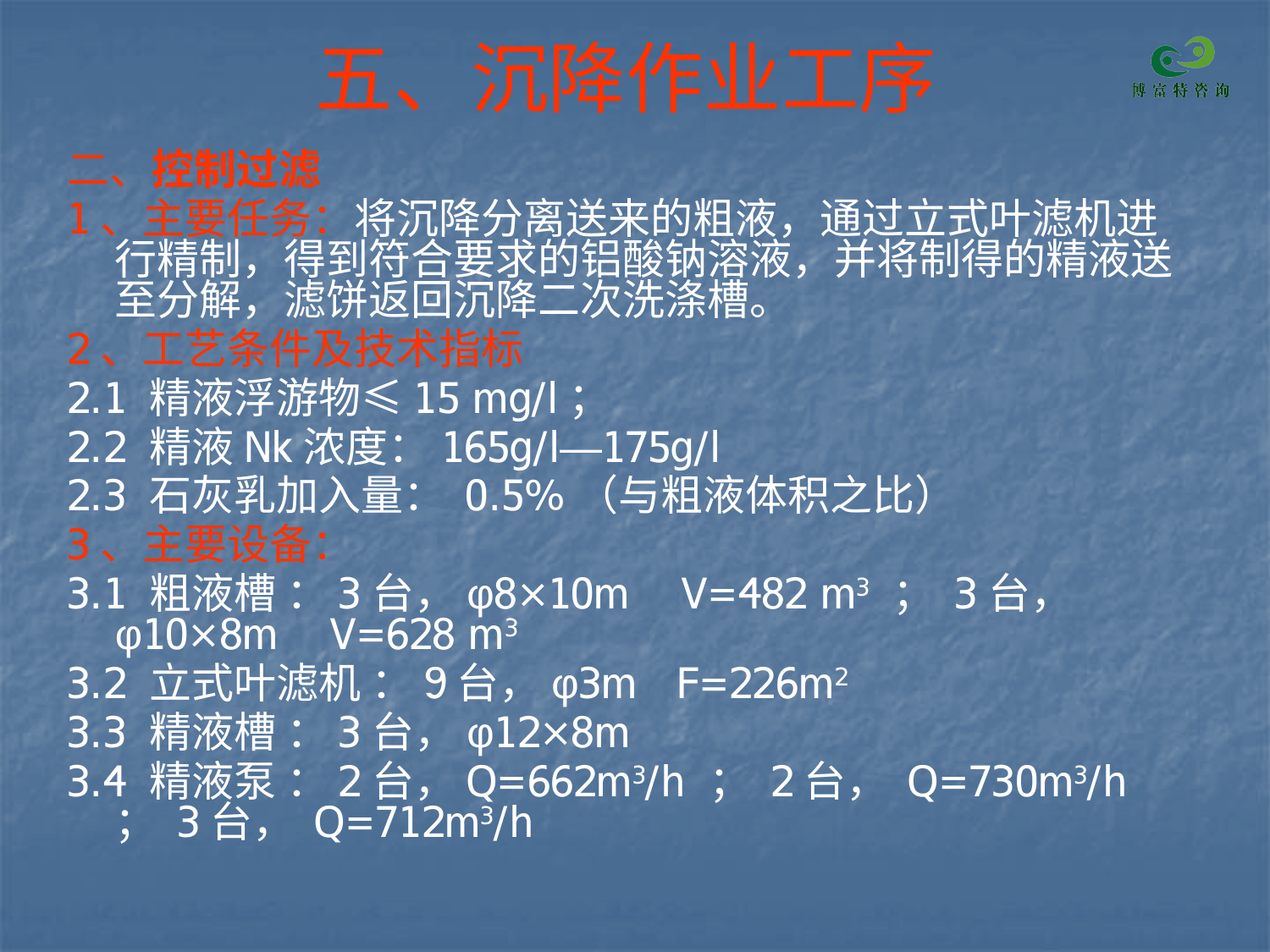

# 五、沉降作业工序
二、控制过滤
1、主要任务：将沉降分离送来的粗液，通过立式叶滤机进行精制，得到符合要求的铝酸钠溶液，并将制得的精液送至分解，滤饼返回沉降二次洗涤槽。
2、工艺条件及技术指标
2.1 精液浮游物≤15 mg/l；
2.2 精液Nk浓度：165g/l—175g/l
2.3 石灰乳加入量： 0.5%（与粗液体积之比）
3、主要设备：
3.1 粗液槽 ：3台，φ8×10m    V=482 m3 ； 3台， φ10×8m    V=628 m3
3.2 立式叶滤机 ：9台，φ3m   F=226m2
3.3 精液槽 ：3台，φ12×8m
3.4 精液泵 ：2台，Q=662m3/h ； 2台， Q=730m3/h ； 3台， Q=712m3/h